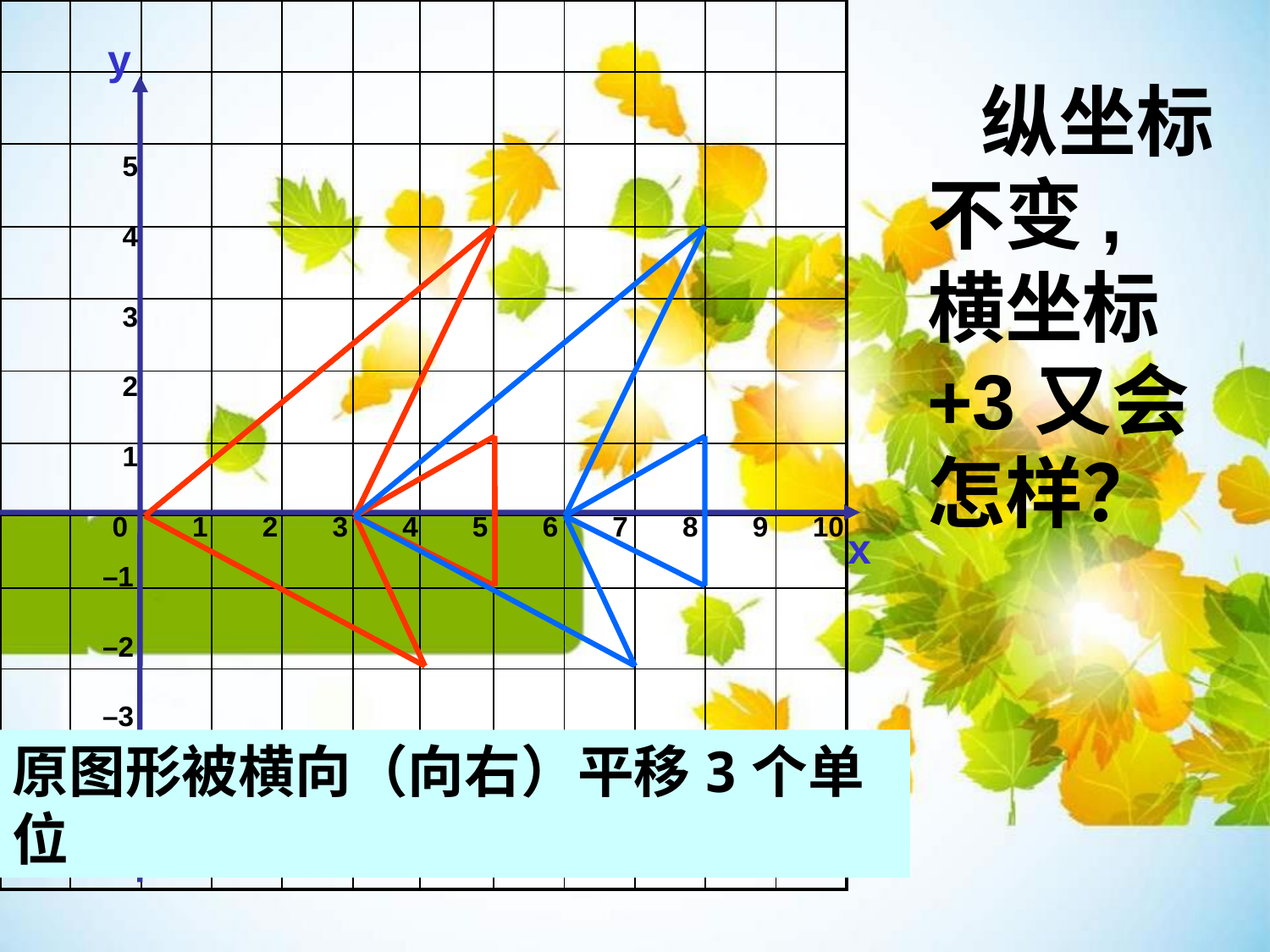

|  |  |  |  |  |  |  |  |  |  |  |  |
| --- | --- | --- | --- | --- | --- | --- | --- | --- | --- | --- | --- |
|  |  |  |  |  |  |  |  |  |  |  |  |
|  |  |  |  |  |  |  |  |  |  |  |  |
|  |  |  |  |  |  |  |  |  |  |  |  |
|  |  |  |  |  |  |  |  |  |  |  |  |
|  |  |  |  |  |  |  |  |  |  |  |  |
|  |  |  |  |  |  |  |  |  |  |  |  |
|  |  |  |  |  |  |  |  |  |  |  |  |
|  |  |  |  |  |  |  |  |  |  |  |  |
|  |  |  |  |  |  |  |  |  |  |  |  |
|  |  |  |  |  |  |  |  |  |  |  |  |
|  |  |  |  |  |  |  |  |  |  |  |  |
y
  纵坐标不变, 横坐标+3又会怎样？

5
4
3
2

1
0
1
2
3
4
5
6
7
8
9
10

–1
–2
–3
–4
–5

x
原图形被横向（向右）平移3个单位